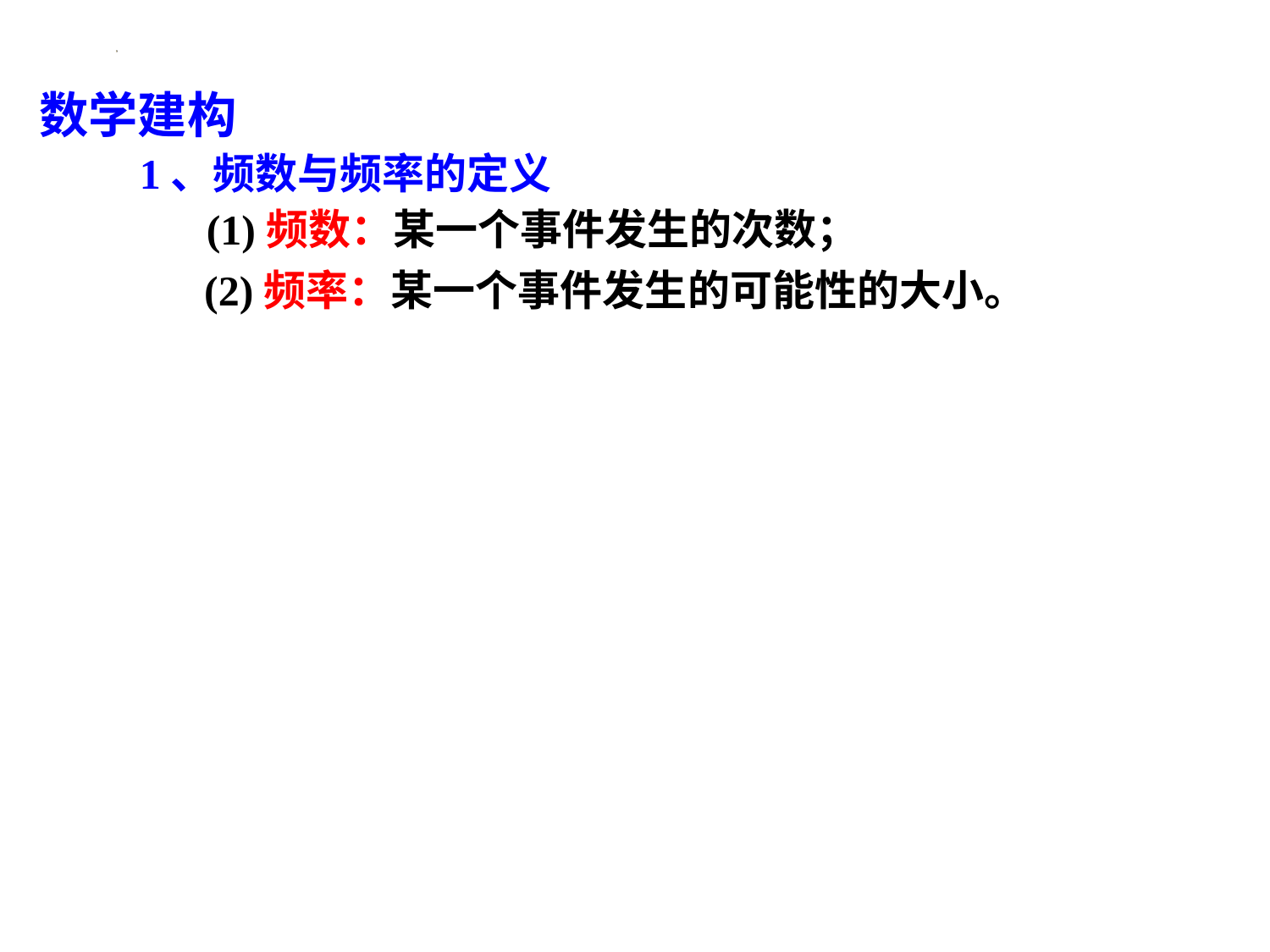

数学建构
1、频数与频率的定义
(1)频数：某一个事件发生的次数；
(2)频率：某一个事件发生的可能性的大小。